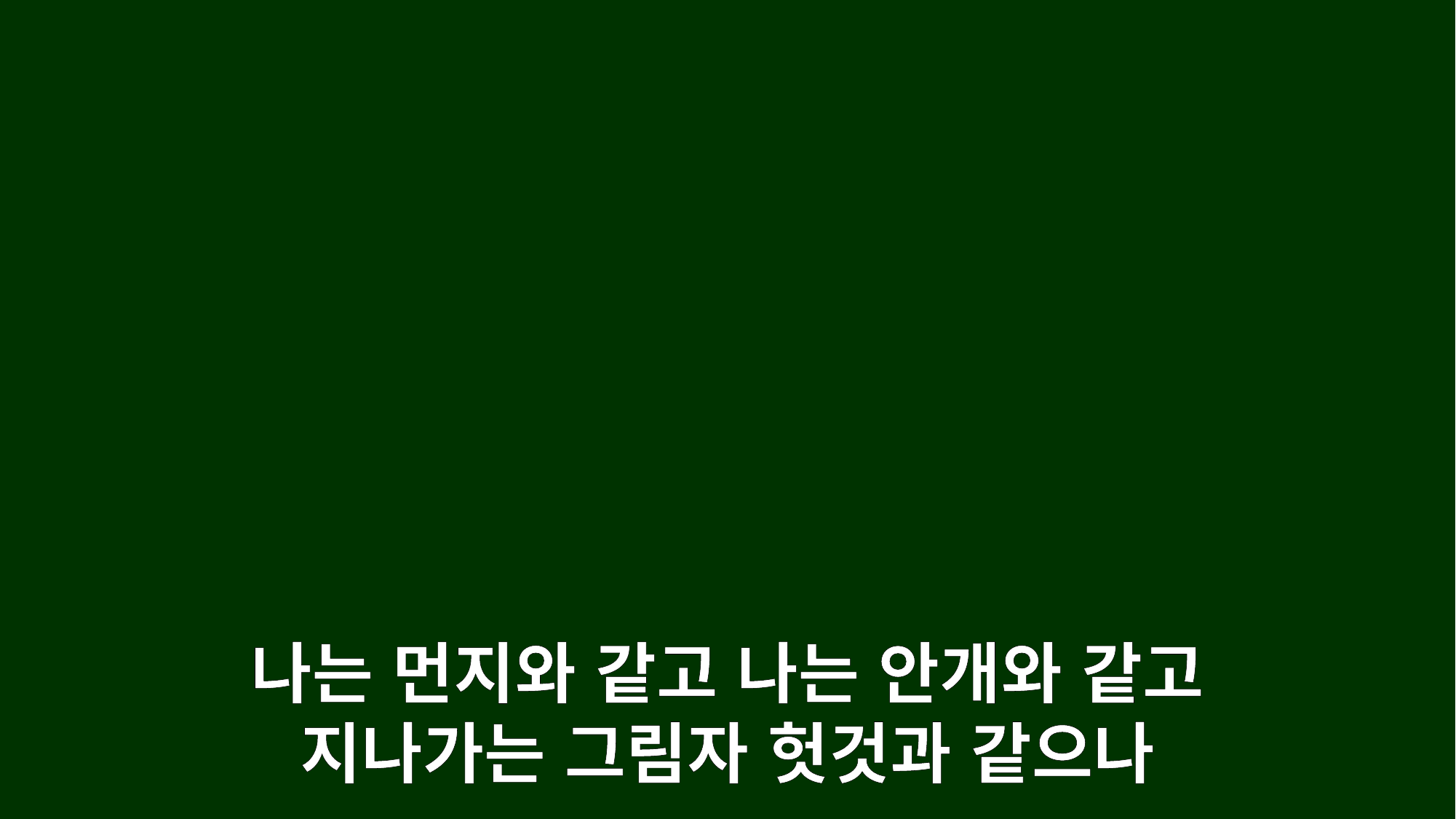

나는 먼지와 같고 나는 안개와 같고
지나가는 그림자 헛것과 같으나